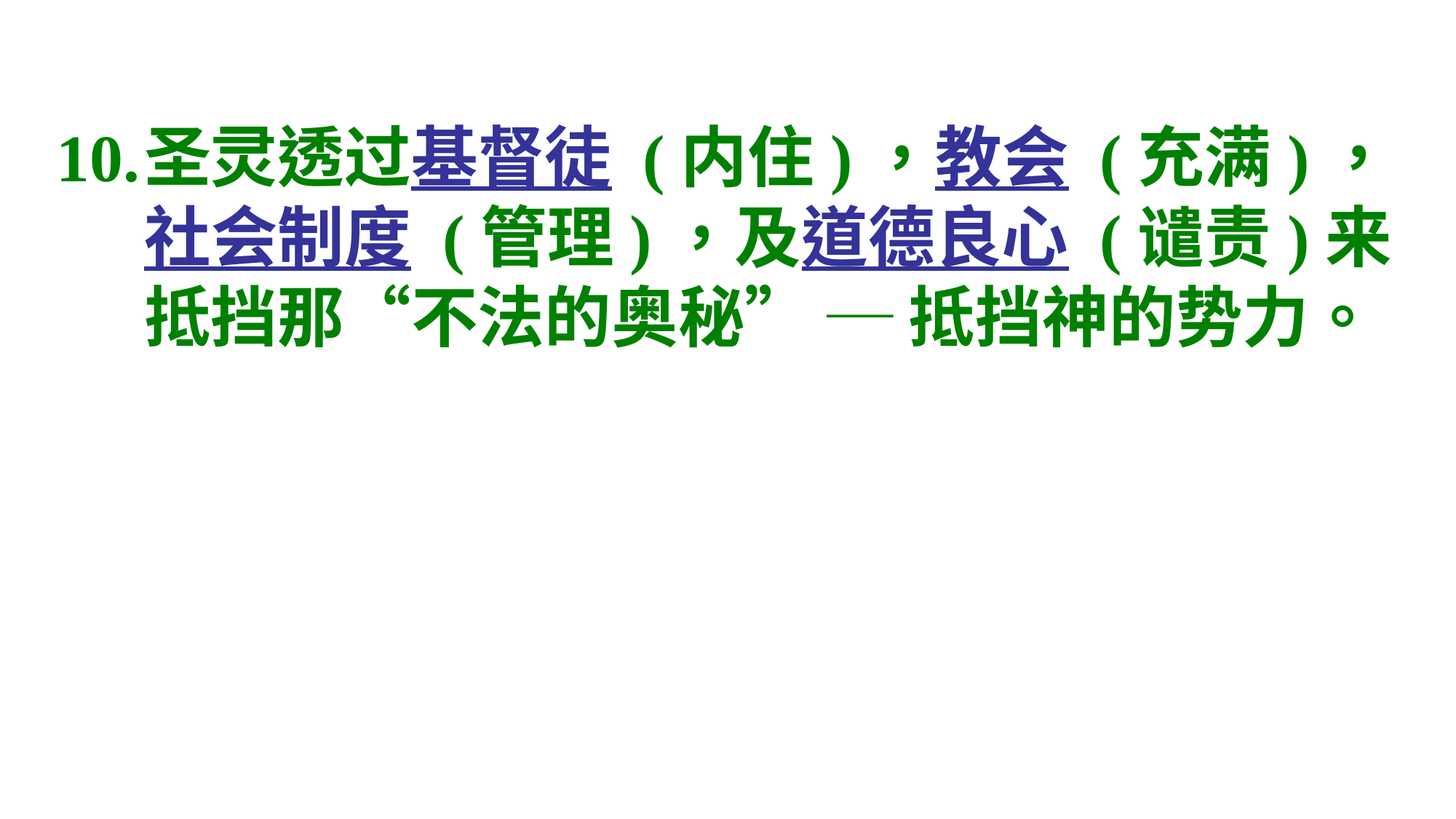

10.	圣灵透过基督徒 (内住)，教会 (充满)，社会制度 (管理)，及道德良心 (谴责)来抵挡那“不法的奥秘” ─ 抵挡神的势力。